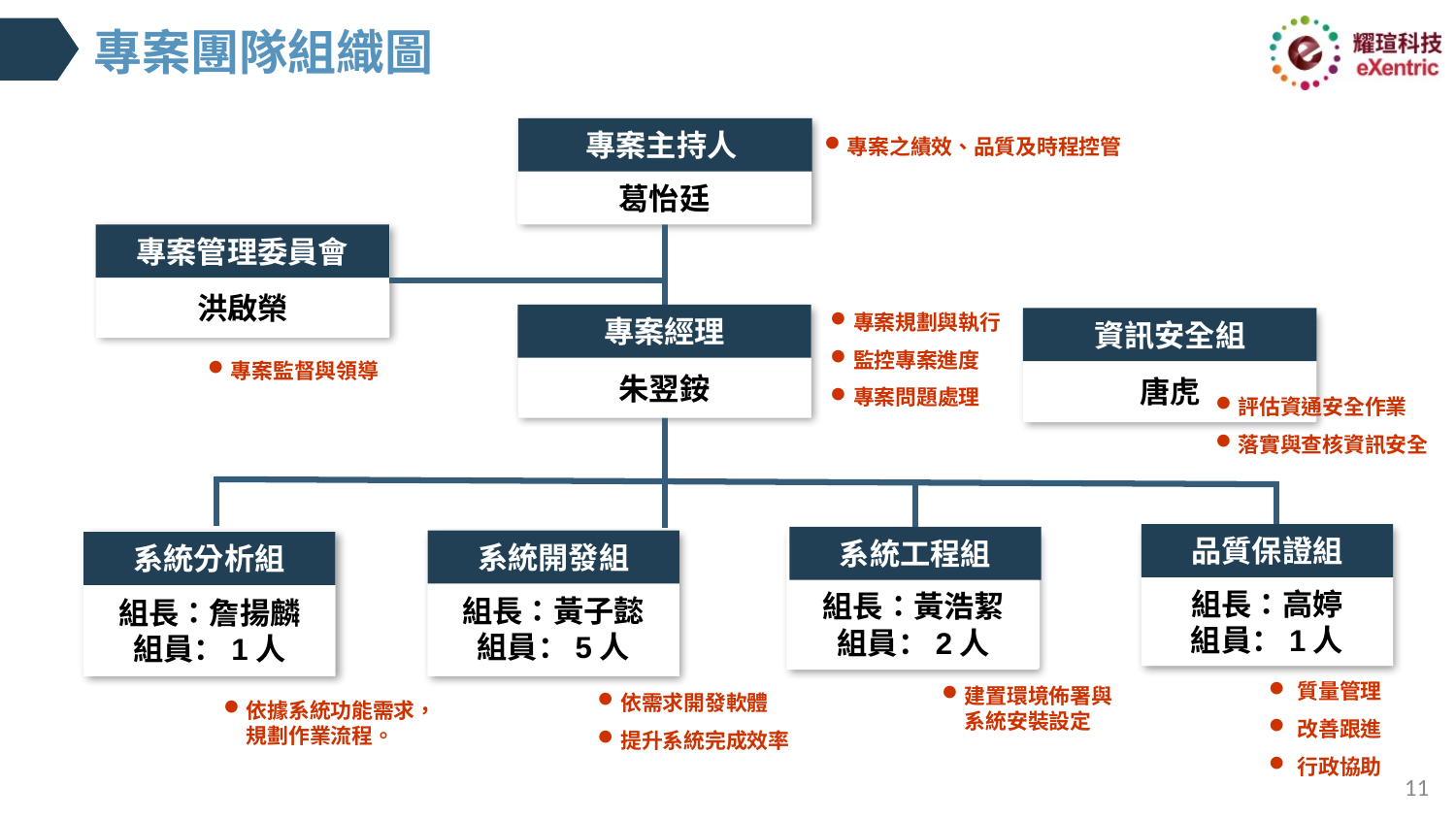

# 專案團隊組織圖
專案主持人
葛怡廷
專案管理委員會
洪啟榮
專案經理
資訊安全組
朱翌銨
唐虎
品質保證組
系統工程組
系統分析組
組長：高婷
組員：1人
組長：黃浩絜
組員：2人
組長：詹揚麟
組員：1人

專案之績效、品質及時程控管

專案規劃與執行
監控專案進度
專案問題處理

專案監督與領導
評估資通安全作業
落實與查核資訊安全
系統開發組

組長：黃子懿
組員：5人
質量管理
改善跟進
行政協助
建置環境佈署與系統安裝設定
依需求開發軟體
提升系統完成效率
依據系統功能需求，規劃作業流程。
11